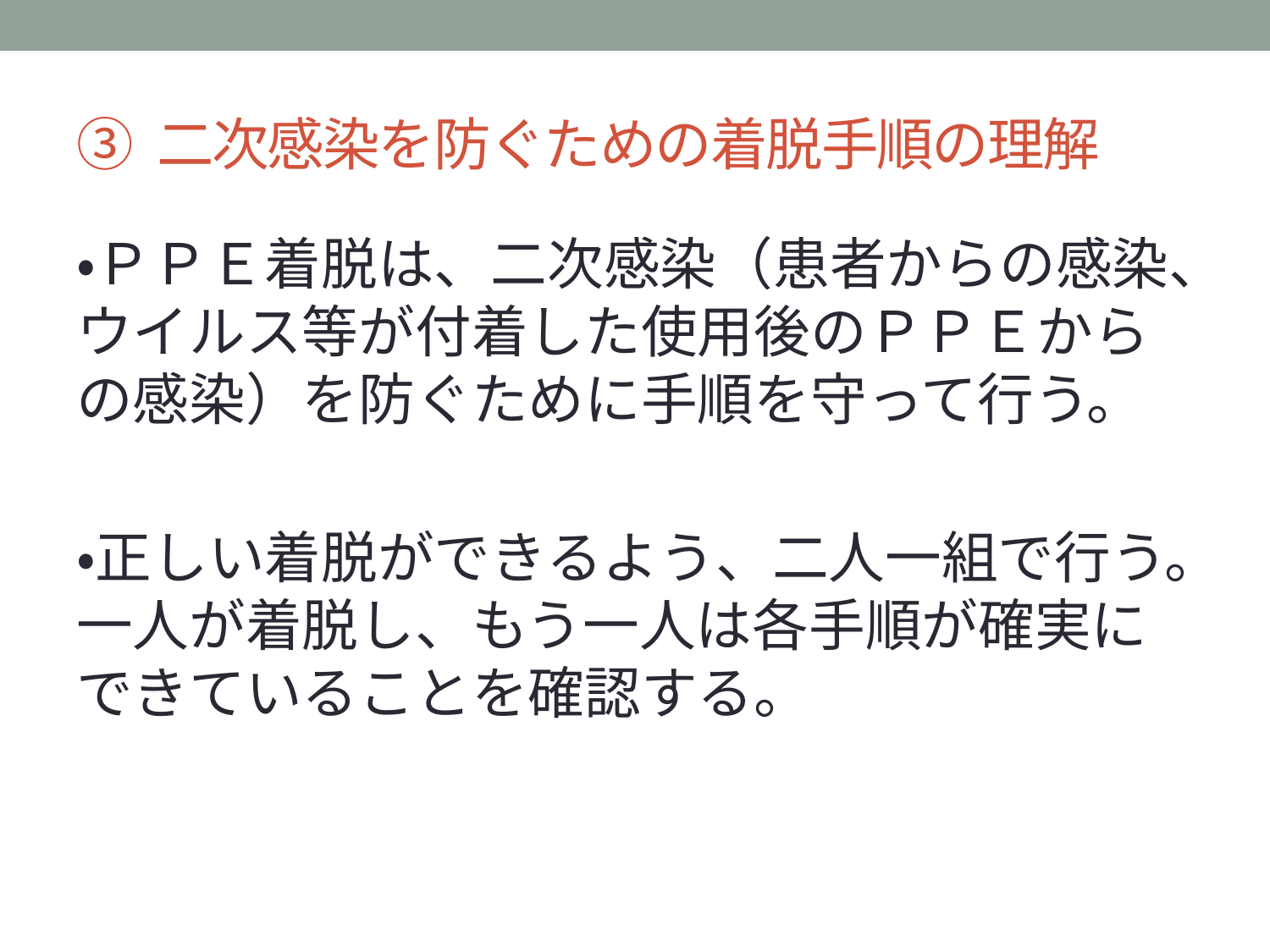

# ③ 二次感染を防ぐための着脱手順の理解
・ＰＰＥ着脱は、二次感染（患者からの感染、ウイルス等が付着した使用後のＰＰＥからの感染）を防ぐために手順を守って行う。

・正しい着脱ができるよう、二人一組で行う。一人が着脱し、もう一人は各手順が確実にできていることを確認する。